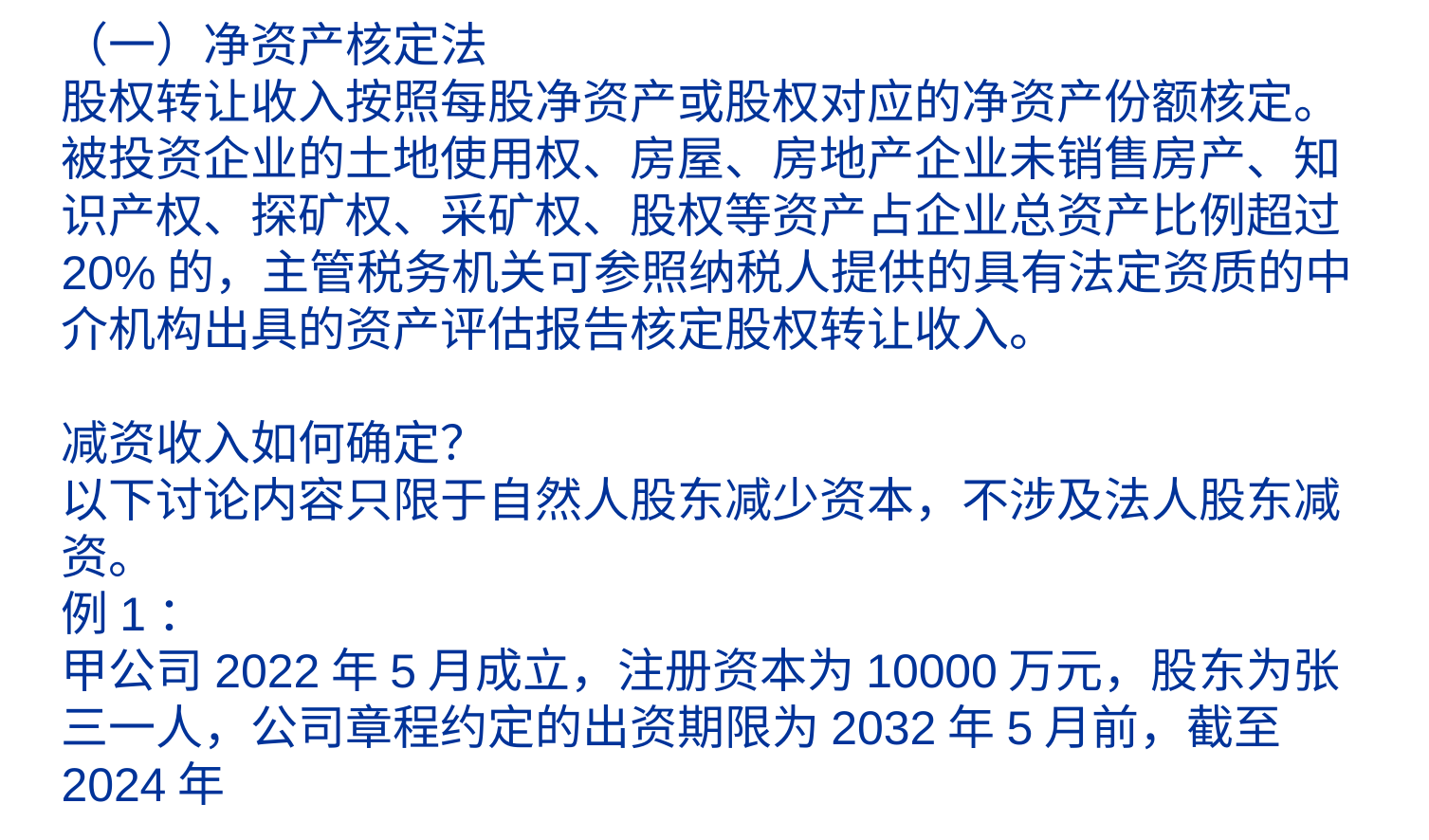

# （一）净资产核定法 股权转让收入按照每股净资产或股权对应的净资产份额核定。 被投资企业的土地使用权、房屋、房地产企业未销售房产、知识产权、探矿权、采矿权、股权等资产占企业总资产比例超过20%的，主管税务机关可参照纳税人提供的具有法定资质的中介机构出具的资产评估报告核定股权转让收入。 减资收入如何确定？ 以下讨论内容只限于自然人股东减少资本，不涉及法人股东减资。 例1：   甲公司2022年5月成立，注册资本为10000万元，股东为张三一人，公司章程约定的出资期限为2032年5月前，截至2024年